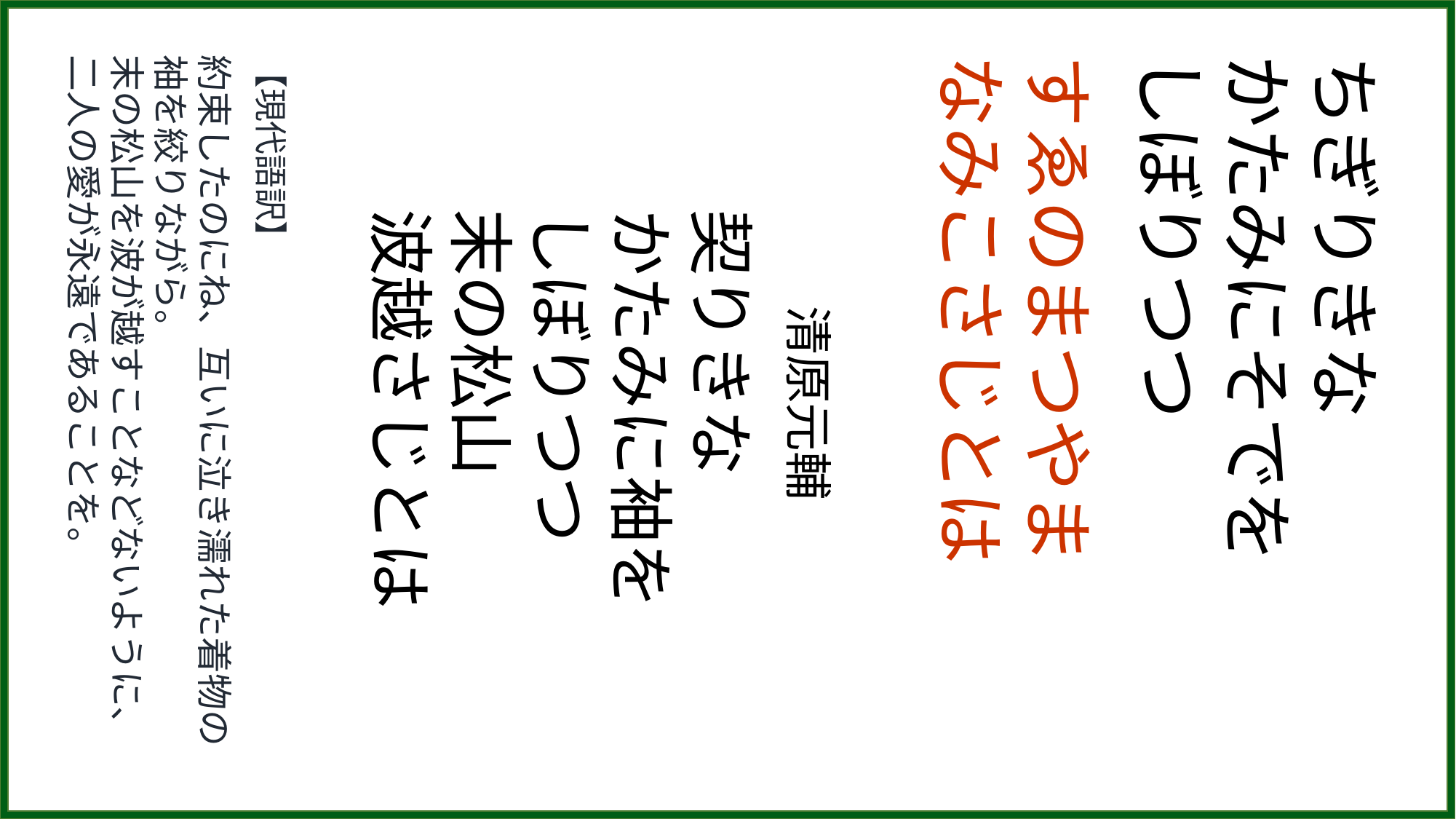

【現代語訳】

約束したのにね、互いに泣き濡れた着物の袖を絞りながら。
末の松山を波が越すことなどないように、二人の愛が永遠であることを。
　　清原元輔

契りきな
かたみに袖を
しぼりつつ
末の松山
波越さじとは
すゑのまつやま
なみこさじとは
ちぎりきな
かたみにそでを
しぼりつつ